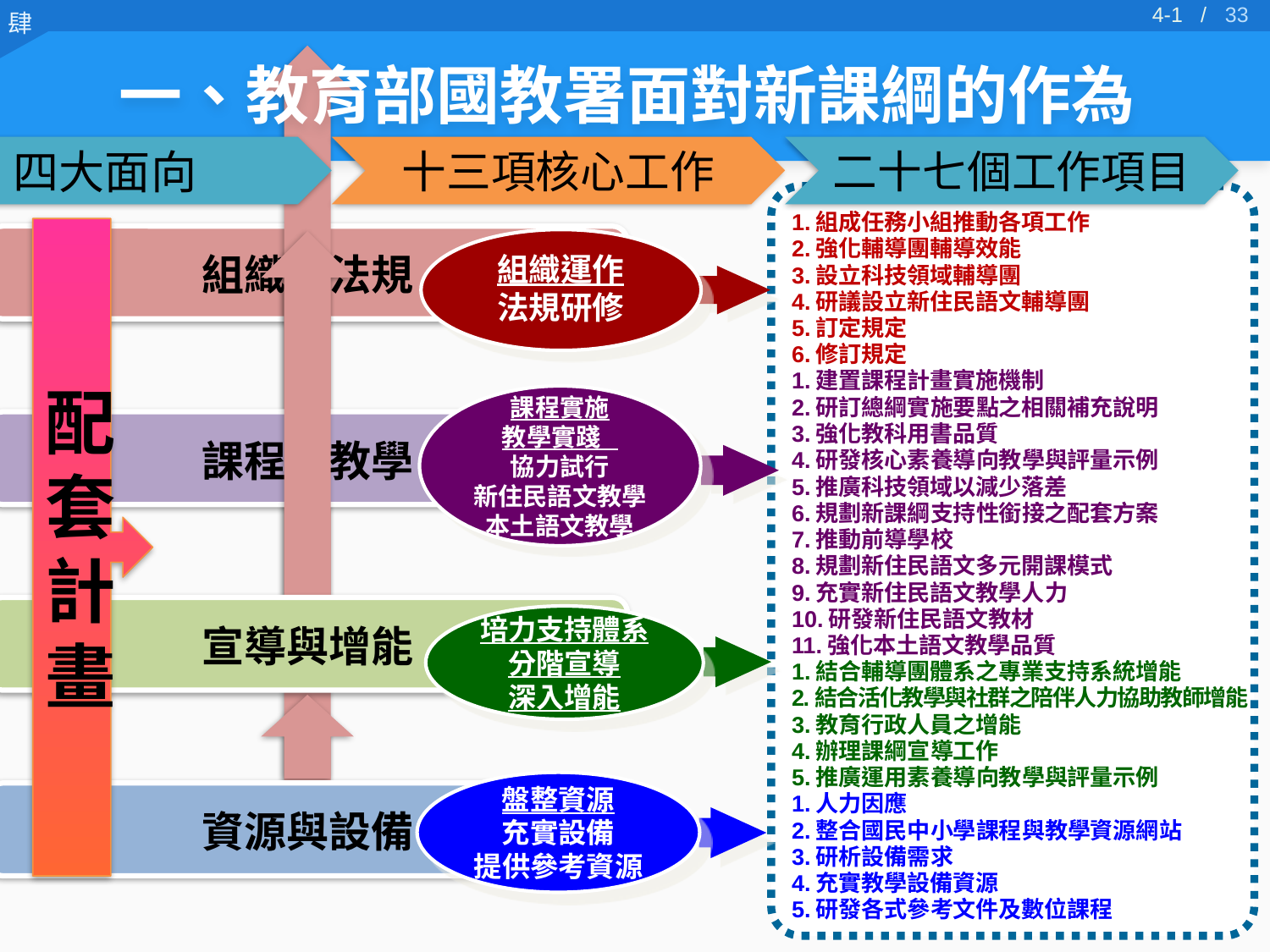

33
4-1   /
一、教育部國教署面對新課綱的作為
四大面向
十三項核心工作
二十七個工作項目

1.組成任務小組推動各項工作
2.強化輔導團輔導效能
3.設立科技領域輔導團
4.研議設立新住民語文輔導團
5.訂定規定
6.修訂規定
1.建置課程計畫實施機制
2.研訂總綱實施要點之相關補充說明
3.強化教科用書品質
4.研發核心素養導向教學與評量示例
5.推廣科技領域以減少落差
6.規劃新課綱支持性銜接之配套方案
7.推動前導學校
8.規劃新住民語文多元開課模式
9.充實新住民語文教學人力
10.研發新住民語文教材
11.強化本土語文教學品質
1.結合輔導團體系之專業支持系統增能
2.結合活化教學與社群之陪伴人力協助教師增能
3.教育行政人員之增能
4.辦理課綱宣導工作
5.推廣運用素養導向教學與評量示例
1.人力因應
2.整合國民中小學課程與教學資源網站
3.研析設備需求
4.充實教學設備資源
5.研發各式參考文件及數位課程
配套計畫
組織與法規
宣導與增能
資源與設備
課程與教學

組織運作
法規研修

課程實施
教學實踐
協力試行
新住民語文教學
本土語文教學

盤整資源
充實設備
提供參考資源

培力支持體系
分階宣導
深入增能